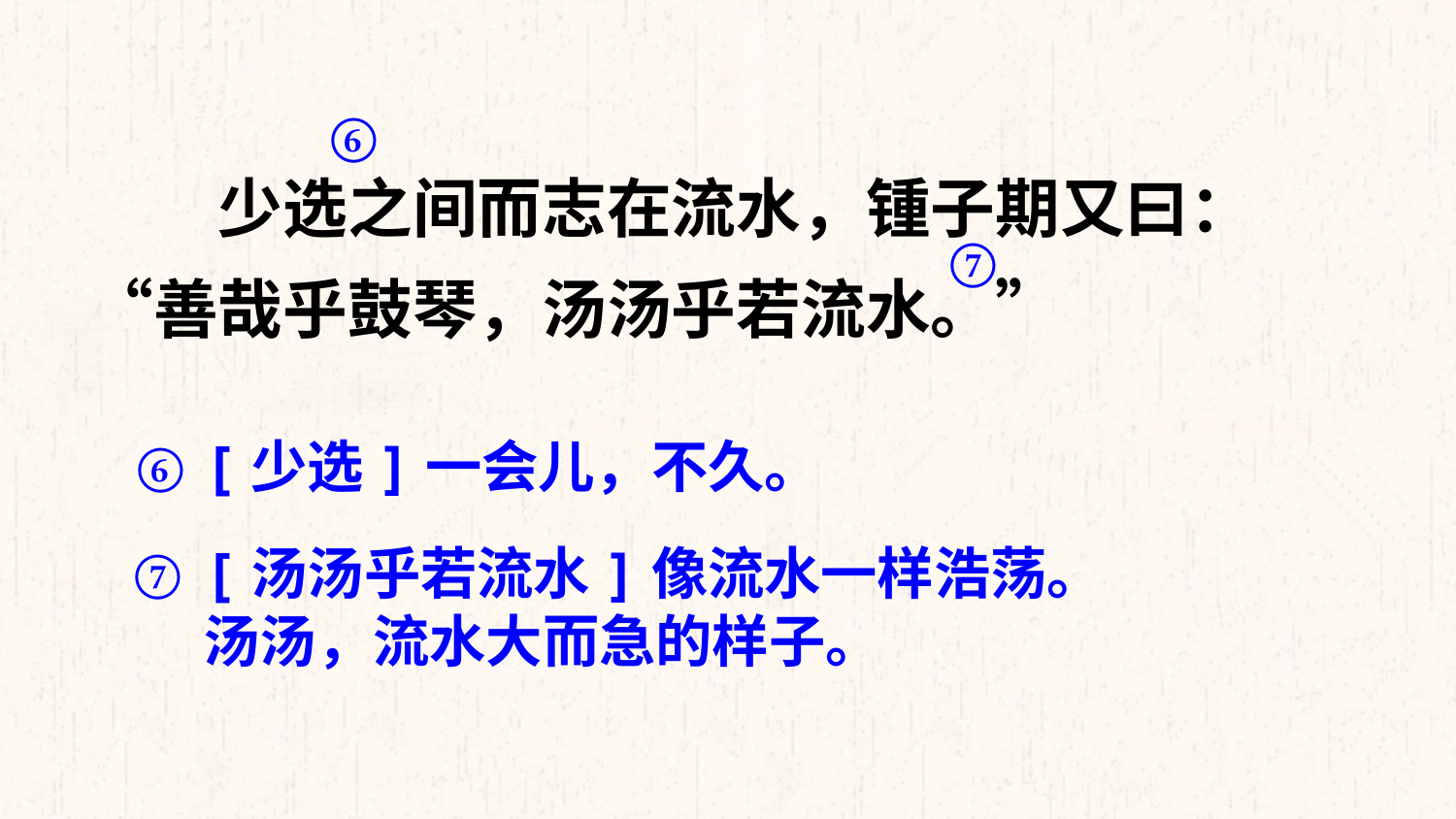

微信：XFJXZYD
小凤教学
微信：XFJXZYD
https://shop488691149.taobao.com
小凤教学资源店
https://shop488691149.taobao.com
⑥
小凤教学资源店
仅在淘宝销售
小凤教学资源店
小凤教学
仅在淘宝店铺销售：https://shop488691149.taobao.com
https://shop488691149.taobao.com
https://shop488691149.taobao.com
小凤教学资源店
小凤教学资源店
微信：XFJXZYD
小凤教学
小凤教学
　　少选之间而志在流水，锺子期又曰：“善哉乎鼓琴，汤汤乎若流水。”
小凤教学
小凤教学资源店
小凤教学资源店
小凤教学资源店
微信：XFJXZYD
小凤教学
https://shop488691149.taobao.com
微信：XFJXZYD
小凤教学资源店
微信：XFJXZYD
微信：XFJXZYD
小凤教学
微信：XFJXZYD
小凤教学资源店
小凤教学
https://shop488691149.taobao.com
https://shop488691149.taobao.com
https://shop488691149.taobao.com
小凤教学资源店
盗用小凤课件可耻
⑦
https://shop488691149.taobao.com
小凤教学资源店
小凤教学
https://shop488691149.taobao.com
小凤教学资源店
微信：XFJXZYD
https://shop488691149.taobao.com
小凤制作
小凤教学
小凤教学资源店
https://shop488691149.taobao.com
小凤教学
https://shop488691149.taobao.com
https://shop488691149.taobao.com
小凤教学资源店
鄙视盗用小凤课件
小凤教学资源店
https://shop488691149.taobao.com
微信：XFJXZYD
小凤教学
小凤教学
https://shop488691149.taobao.com
小凤教学资源店
小凤教学资源店
唯一店铺
小凤教学资源店
https://shop488691149.taobao.com
小凤教学
微信：XFJXZYD
鄙视盗用小凤课件
https://shop488691149.taobao.com
盗用小凤课件可耻
微信：XFJXZYD
小凤教学
[少选]一会儿，不久。
⑥
小凤教学
https://shop488691149.taobao.com
小凤教学
淘宝店铺https://shop488691149.taobao.com
小凤教学
微信：XFJXZYD
小凤教学资源店
https://shop488691149.taobao.com
微信：XFJXZYD
小凤教学
小凤教学资源店
小凤教学
https://shop488691149.taobao.com
淘宝店铺：小凤教学资源店
小凤教学资源店
微信：XFJXZYD
微信：XFJXZYD
小凤教学资源店
盗用小凤课件可耻
[汤汤乎若流水]像流水一样浩荡。
汤汤，流水大而急的样子。
⑦
鄙视盗用小凤课件
小凤教学资源店
小凤教学资源店
小凤教学资源店
小凤教学资源店
小凤教学资源店
微信：XFJXZYD
小凤教学资源店
小凤教学
小凤教学
小凤教学
盗用小凤课件可耻
淘宝店铺：https://shop488691149.taobao.com
淘宝唯一店铺：https://shop488691149.taobao.com